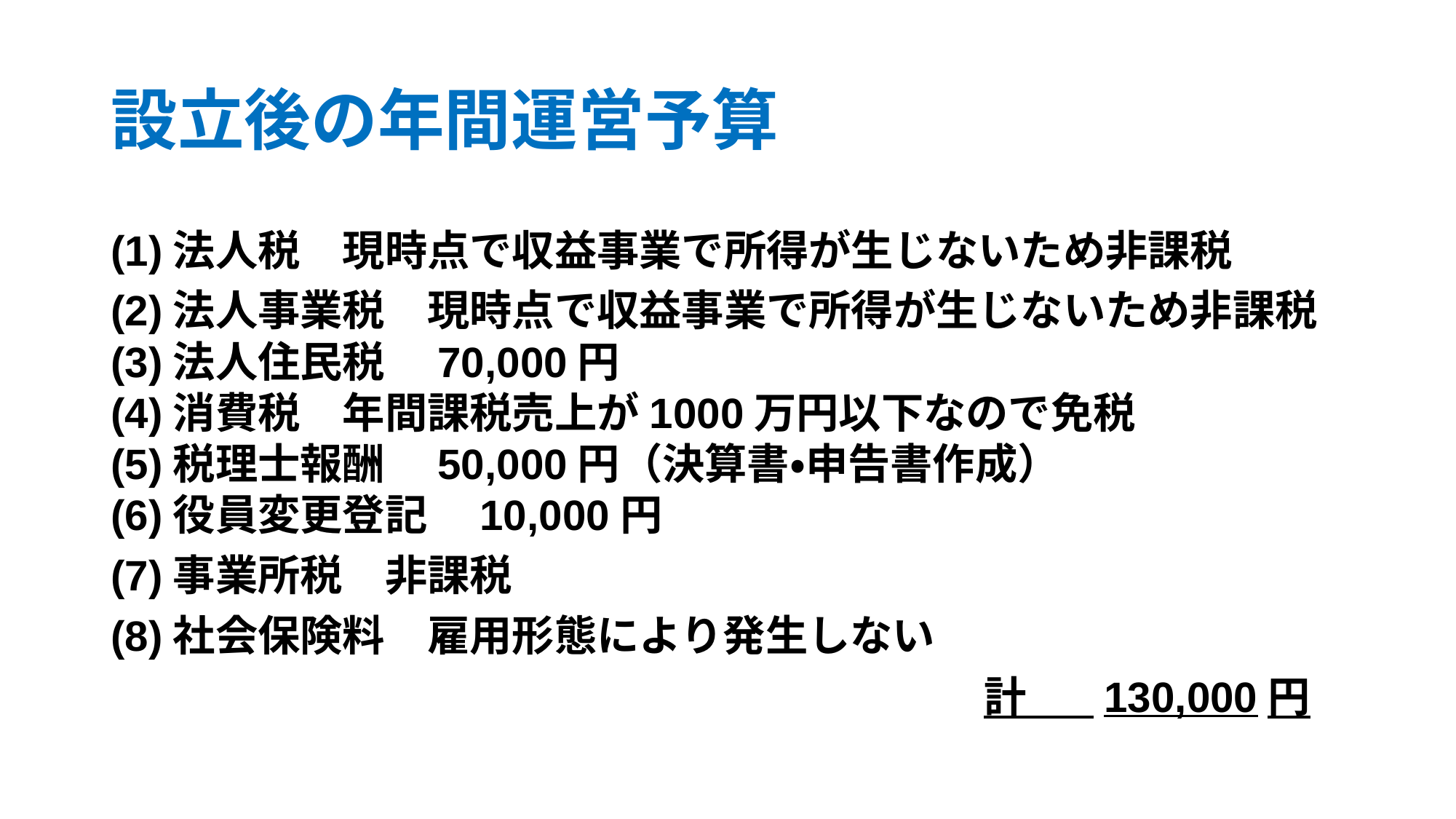

# 設立後の年間運営予算
(1)法人税　現時点で収益事業で所得が生じないため非課税
(2)法人事業税　現時点で収益事業で所得が生じないため非課税
(3)法人住民税　70,000円
(4)消費税　年間課税売上が1000万円以下なので免税
(5)税理士報酬　50,000円（決算書・申告書作成）
(6)役員変更登記　10,000円
(7)事業所税　非課税
(8)社会保険料　雇用形態により発生しない
								計       130,000円